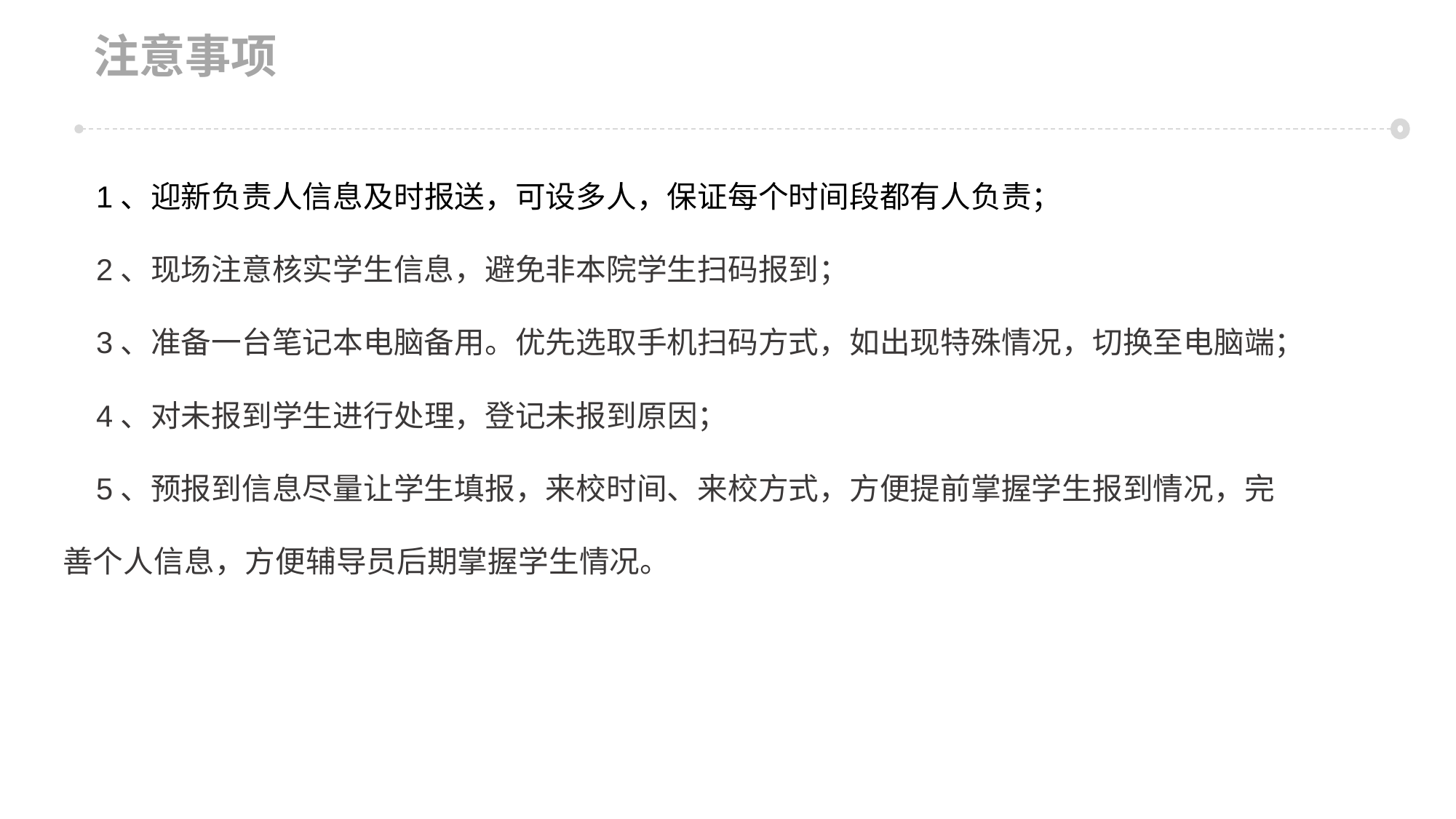

注意事项

    1、迎新负责人信息及时报送，可设多人，保证每个时间段都有人负责；
    2、现场注意核实学生信息，避免非本院学生扫码报到；
    3、准备一台笔记本电脑备用。优先选取手机扫码方式，如出现特殊情况，切换至电脑端；
    4、对未报到学生进行处理，登记未报到原因；
    5、预报到信息尽量让学生填报，来校时间、来校方式，方便提前掌握学生报到情况，完善个人信息，方便辅导员后期掌握学生情况。